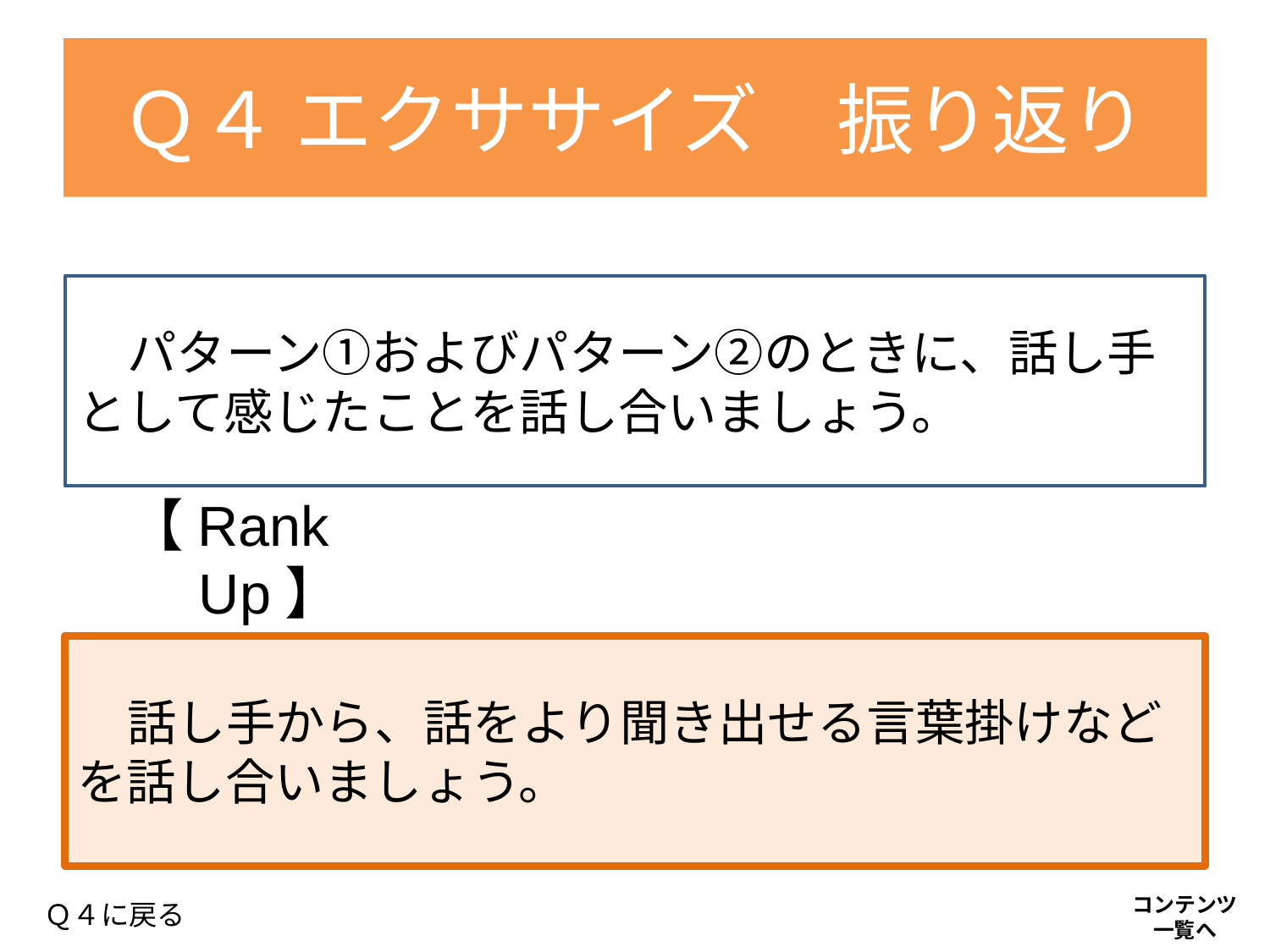

# Ｑ４ エクササイズ　振り返り
パターン①およびパターン②のときに、話し手として感じたことを話し合いましょう。
【Rank　Up】
話し手から、話をより聞き出せる言葉掛けなどを話し合いましょう。
コンテンツ
一覧へ
Ｑ４に戻る